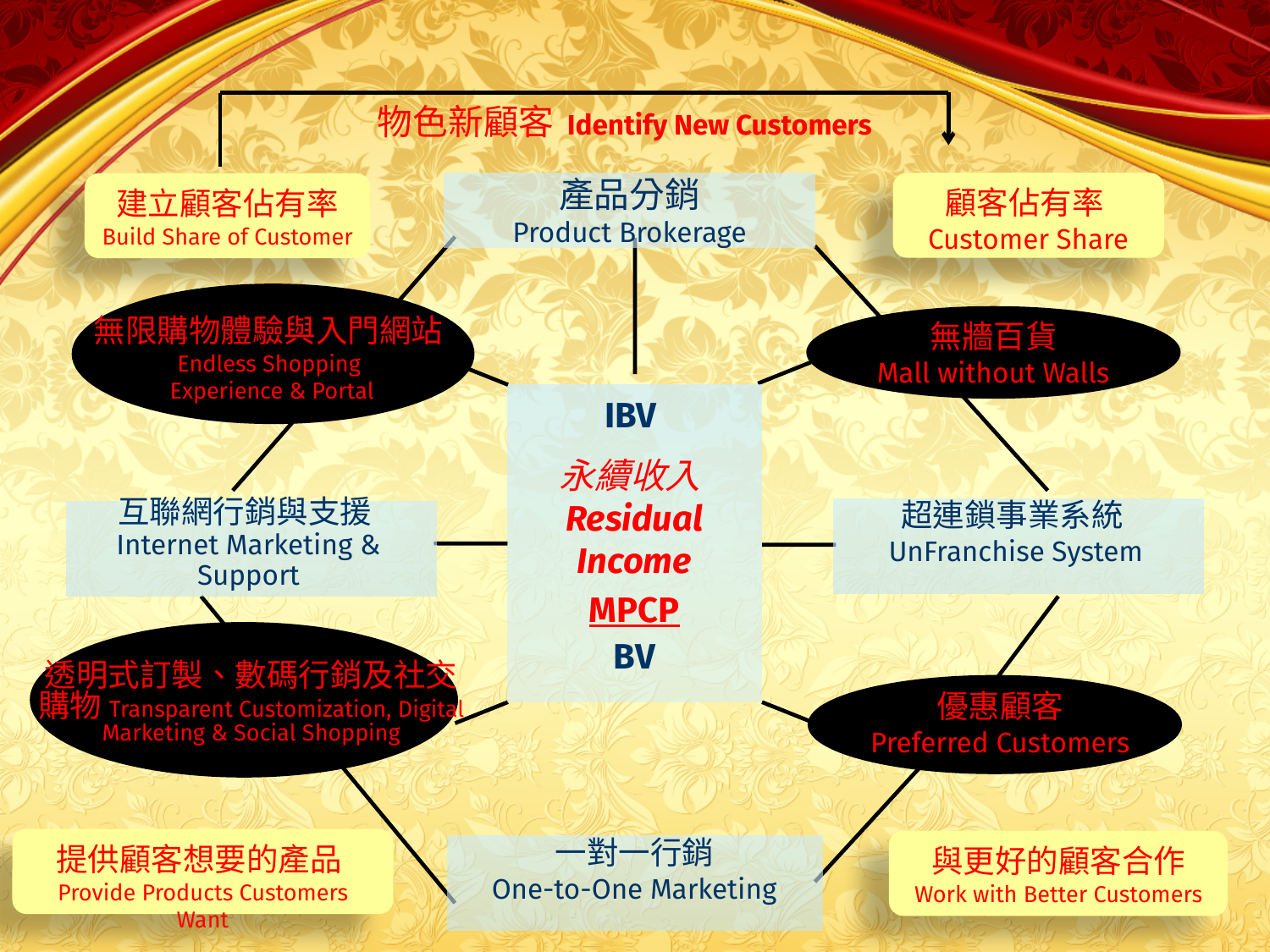

物色新顧客 Identify New Customers
顧客佔有率Customer Share
建立顧客佔有率 Build Share of Customer
產品分銷
Product Brokerage

無限購物體驗與入門網站
Endless Shopping
Experience & Portal

無牆百貨
Mall without Walls

永續收入Residual Income
MPCP
BV

IBV
超連鎖事業系統UnFranchise System

互聯網行銷與支援Internet Marketing & Support

透明式訂製、數碼行銷及社交購物Transparent Customization, Digital Marketing & Social Shopping

優惠顧客
Preferred Customers

提供顧客想要的產品Provide Products Customers Want
與更好的顧客合作
Work with Better Customers

一對一行銷
One-to-One Marketing